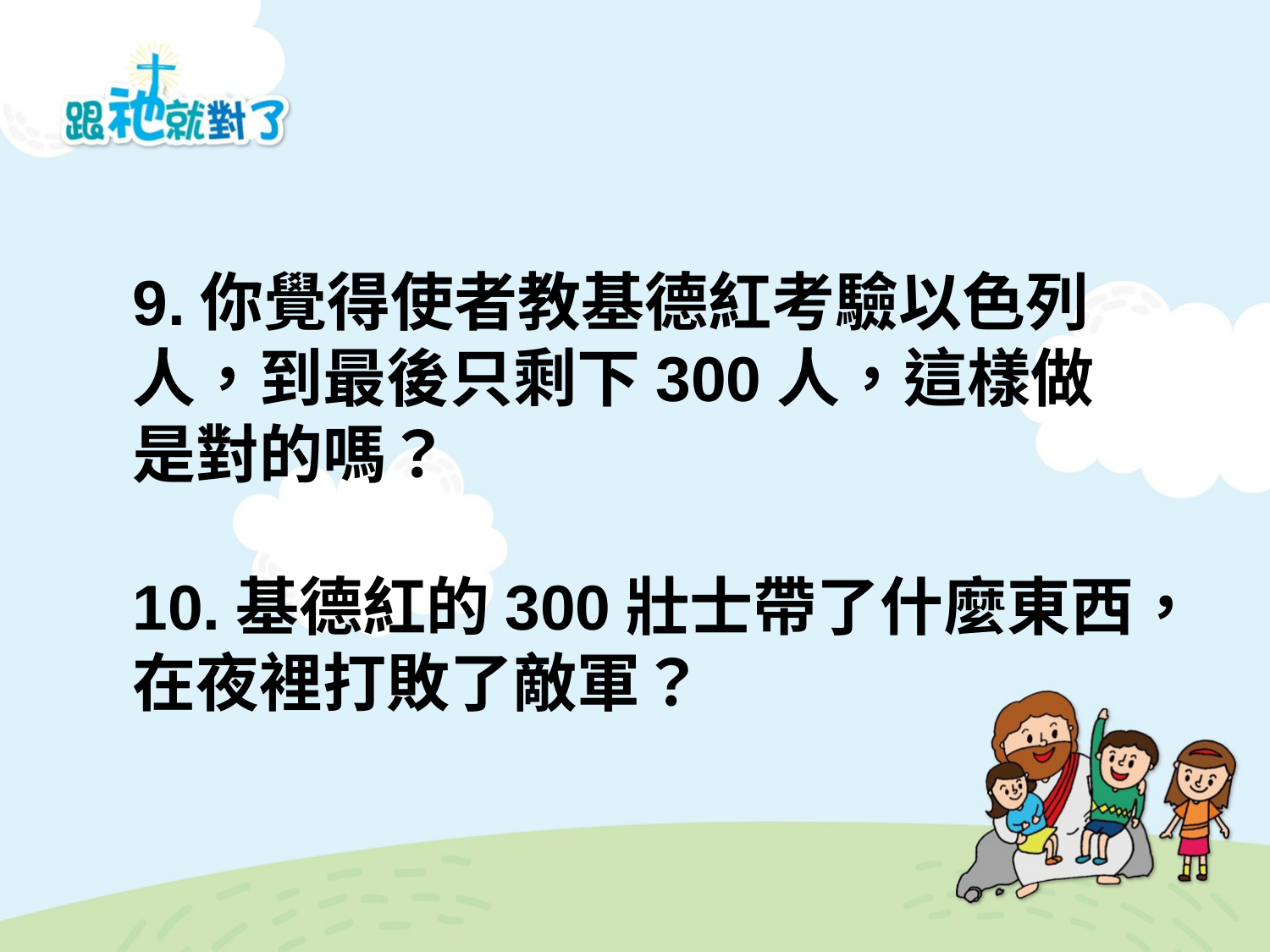

9.你覺得使者教基德紅考驗以色列人，到最後只剩下300人，這樣做是對的嗎？

10.基德紅的300壯士帶了什麼東西，在夜裡打敗了敵軍？